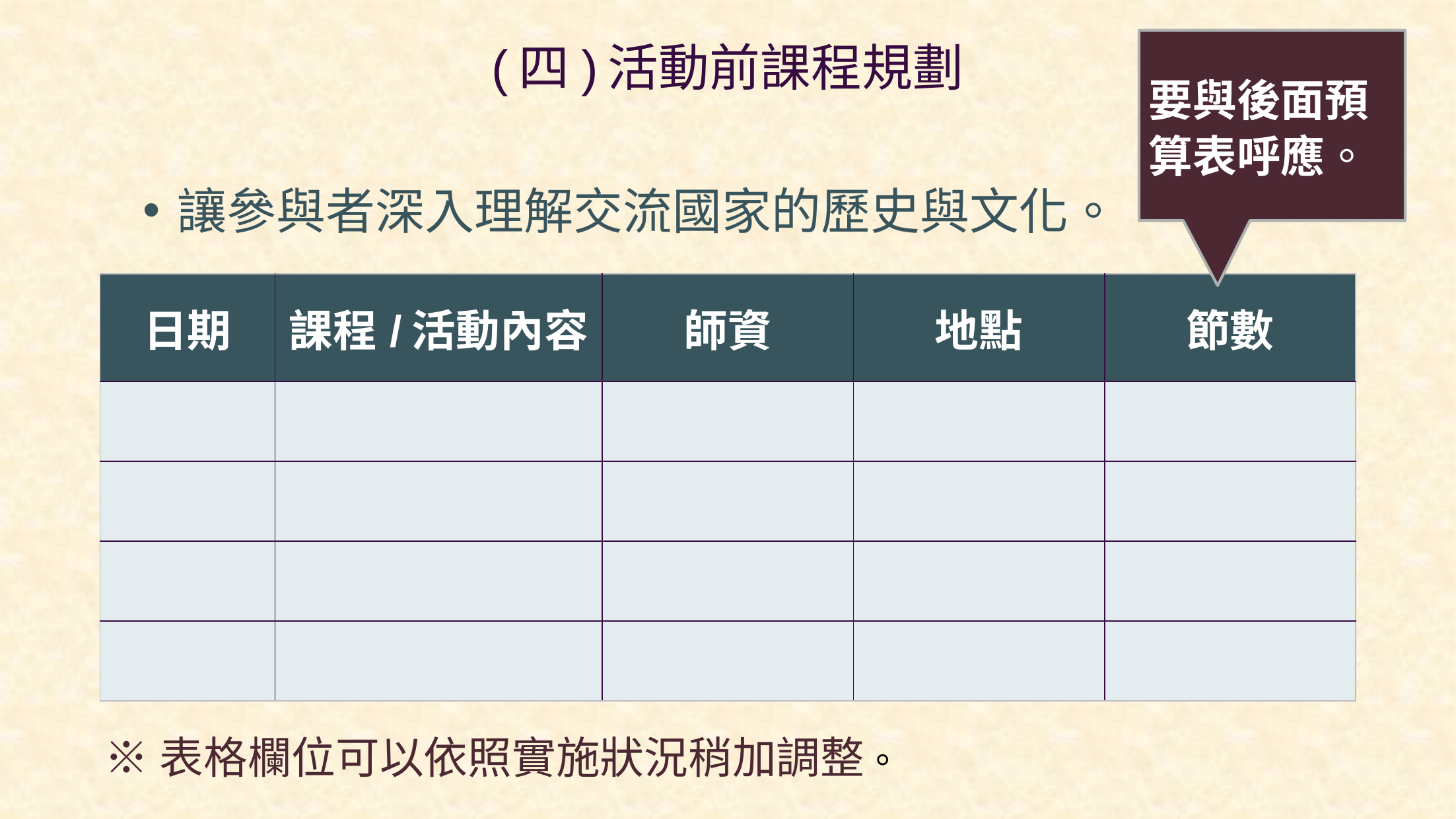

(四)活動前課程規劃
要與後面預算表呼應。
讓參與者深入理解交流國家的歷史與文化。
| 日期 | 課程/活動內容 | 師資 | 地點 | 節數 |
| --- | --- | --- | --- | --- |
|  |  |  |  |  |
|  |  |  |  |  |
|  |  |  |  |  |
|  |  |  |  |  |
※表格欄位可以依照實施狀況稍加調整。